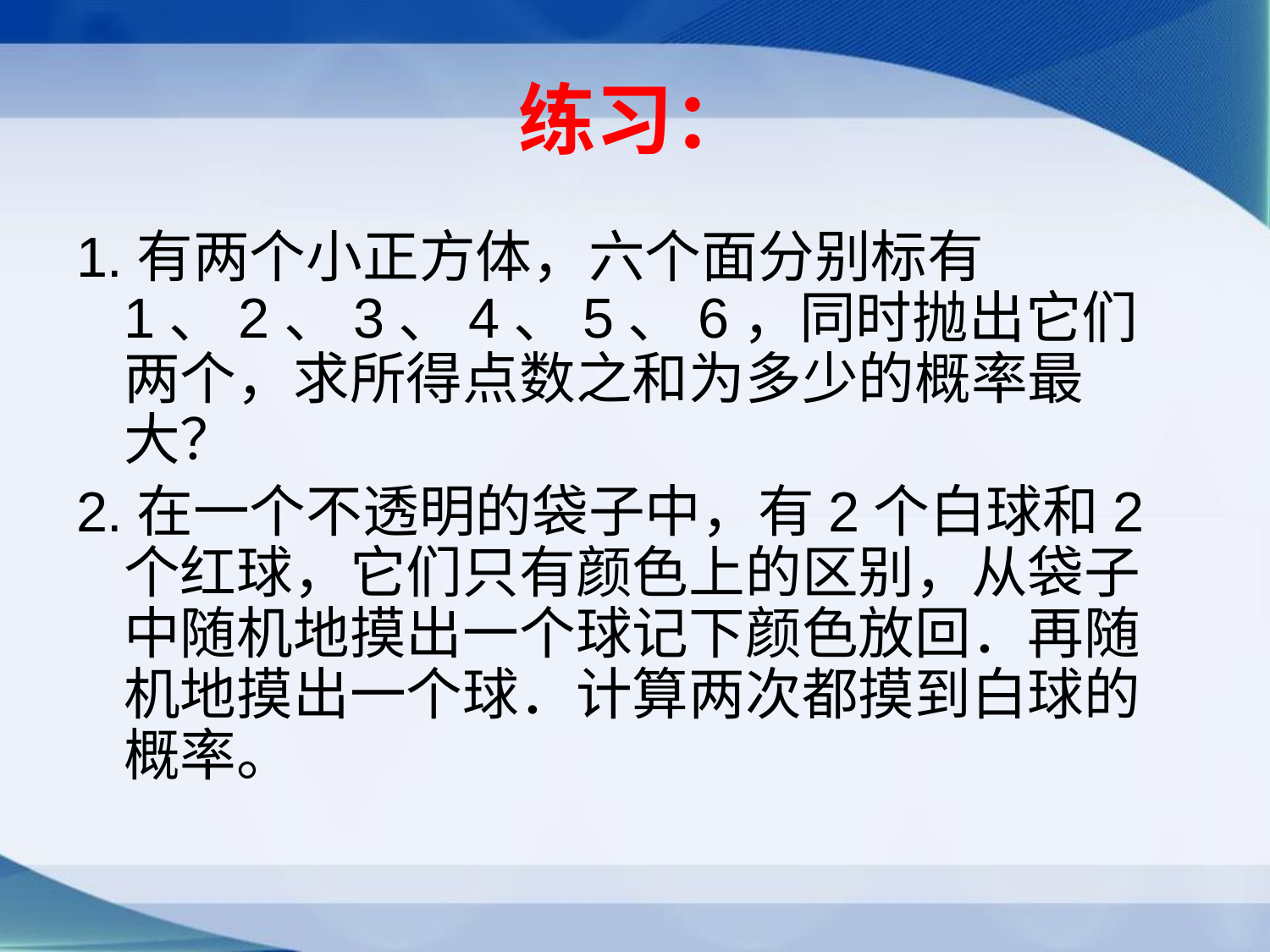

# 练习：
1.有两个小正方体，六个面分别标有1、2、3、4、5、6，同时抛出它们两个，求所得点数之和为多少的概率最大？
2.在一个不透明的袋子中，有2个白球和2个红球，它们只有颜色上的区别，从袋子中随机地摸出一个球记下颜色放回．再随机地摸出一个球．计算两次都摸到白球的概率。